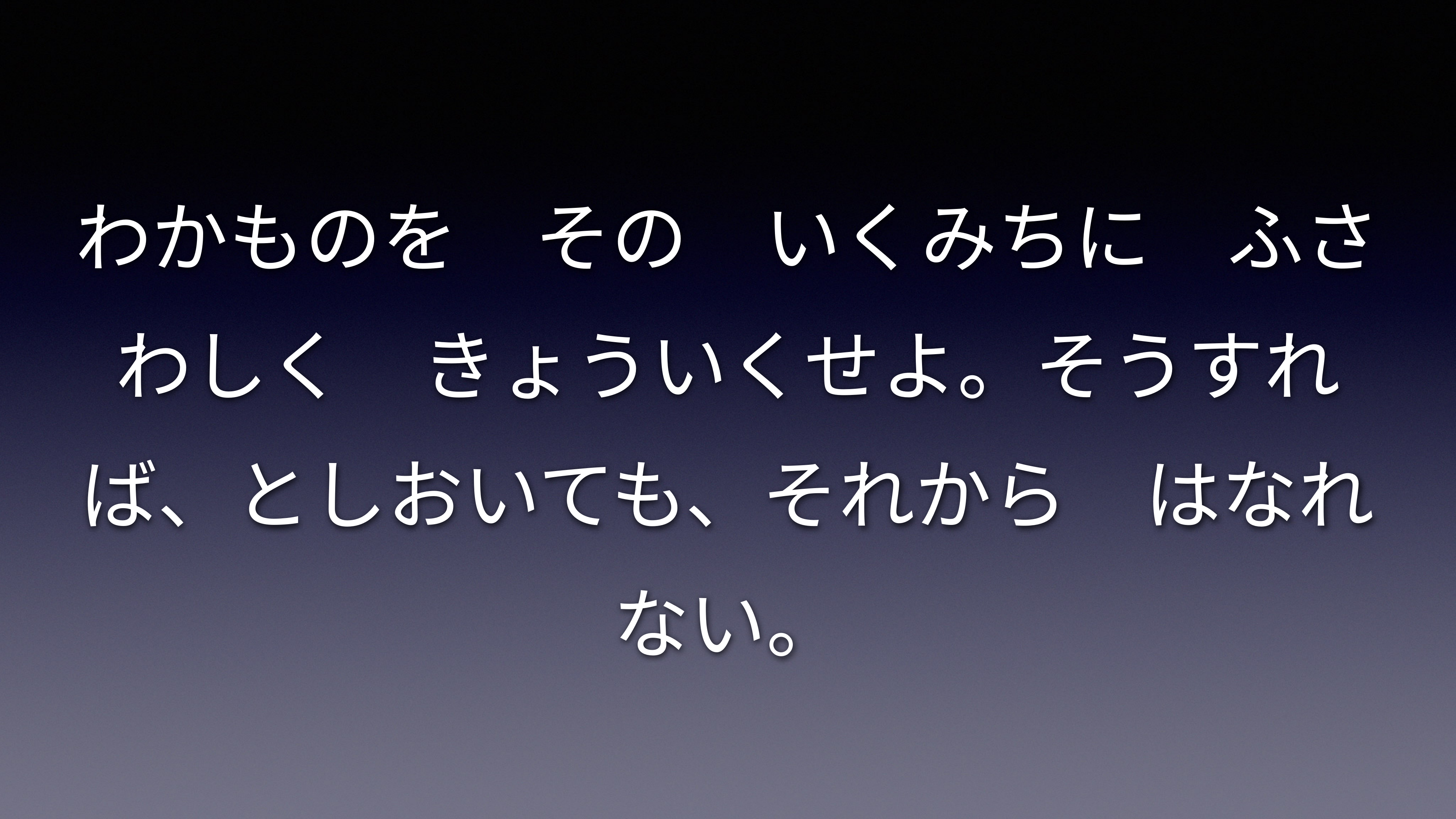

わかものを　その　いくみちに　ふさわしく　きょういくせよ。そうすれば、としおいても、それから　はなれない。